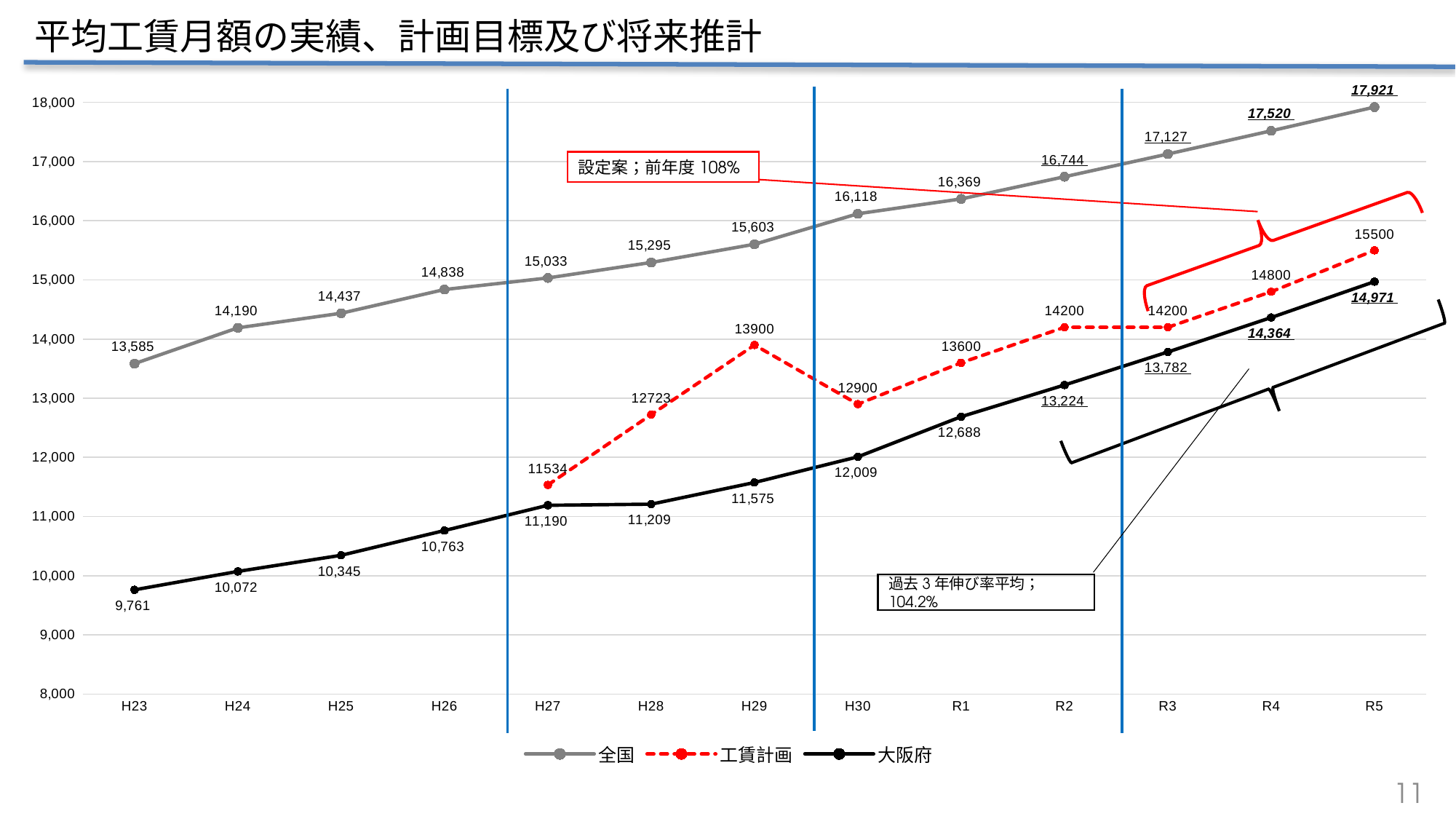

平均工賃月額の実績、計画目標及び将来推計

### Chart

| Category | 全国 | 工賃計画 | 大阪府 |
|---|---|---|---|
| H23 | 13585.0 | None | 9761.0 |
| H24 | 14190.0 | None | 10072.0 |
| H25 | 14437.0 | None | 10345.0 |
| H26 | 14838.0 | None | 10763.0 |
| H27 | 15033.0 | 11534.0 | 11190.0 |
| H28 | 15295.0 | 12723.0 | 11209.0 |
| H29 | 15603.0 | 13900.0 | 11575.0 |
| H30 | 16118.0 | 12900.0 | 12009.0 |
| R1 | 16369.0 | 13600.0 | 12688.0 |
| R2 | 16743.939717978268 | 14200.0 | 13223.805193524979 |
| R3 | 17127.467608240586 | 14200.0 | 13782.237058346329 |
| R4 | 17519.780386951297 | 14800.0 | 14364.2511026602 |
| R5 | 17921.0792761519 | 15500.0 | 14970.843185092597 |
設定案；前年度108%

過去3年伸び率平均；104.2%
11